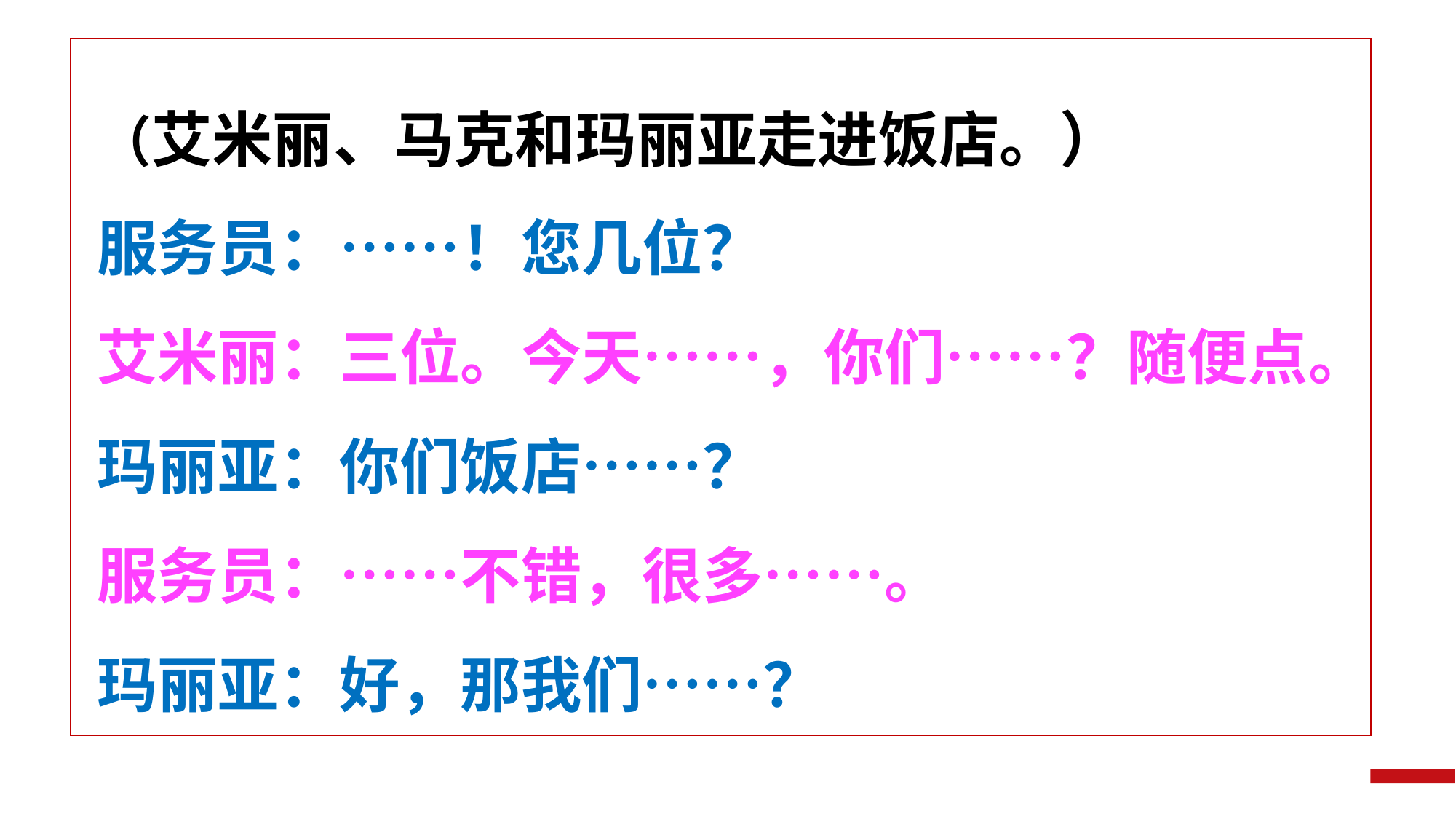

（艾米丽、马克和玛丽亚走进饭店。）
服务员：……！您几位？
艾米丽：三位。今天……，你们……？随便点。
玛丽亚：你们饭店……？
服务员：……不错，很多……。
玛丽亚：好，那我们……？